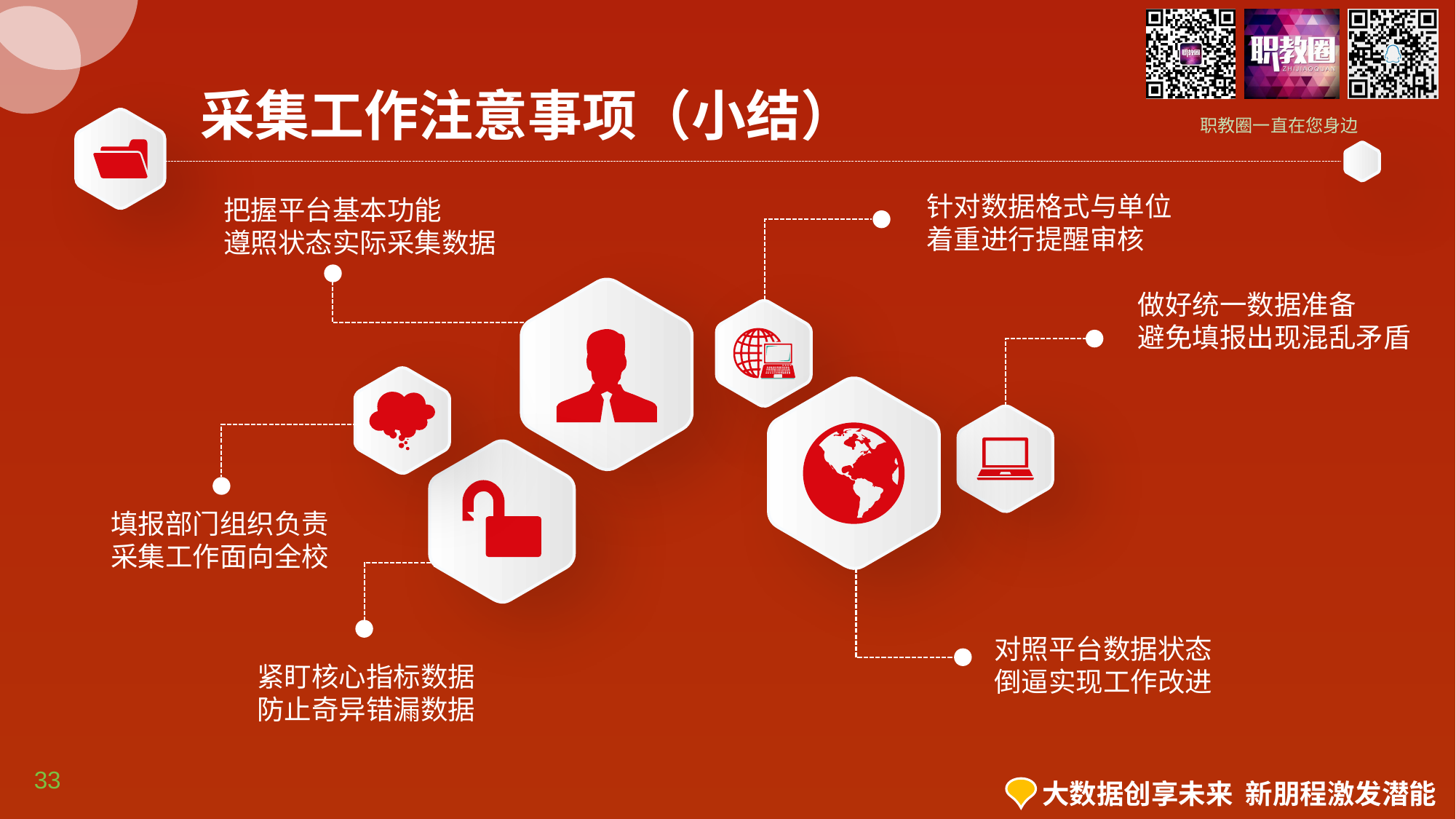

采集工作注意事项（小结）

针对数据格式与单位
着重进行提醒审核
把握平台基本功能
遵照状态实际采集数据

做好统一数据准备
避免填报出现混乱矛盾

填报部门组织负责
采集工作面向全校

对照平台数据状态
倒逼实现工作改进

紧盯核心指标数据
防止奇异错漏数据